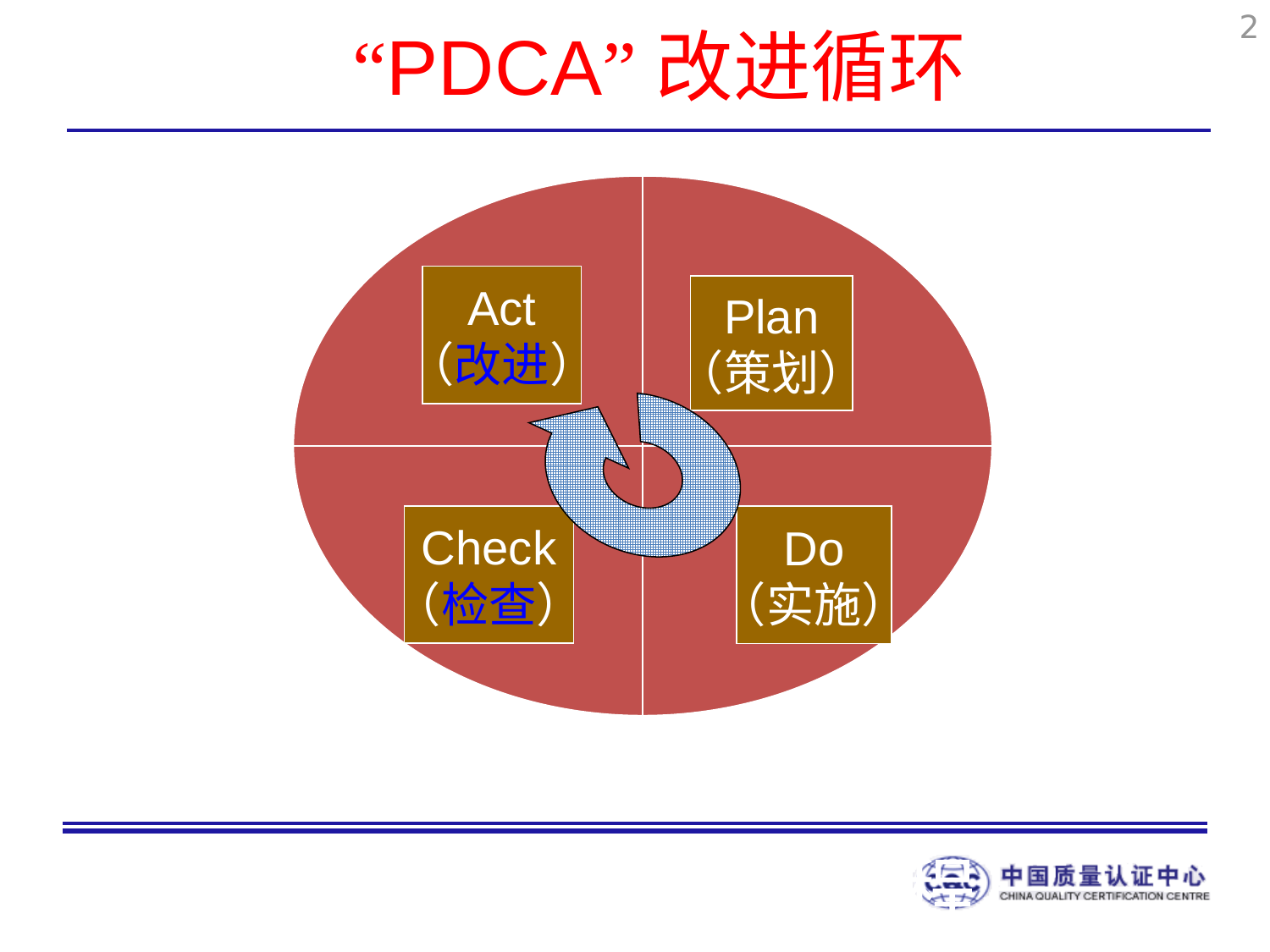

2
 “PDCA”改进循环

Act
（改进）
Plan
（策划）

Check
（检查）
Do
（实施）
适用于体系所有过程